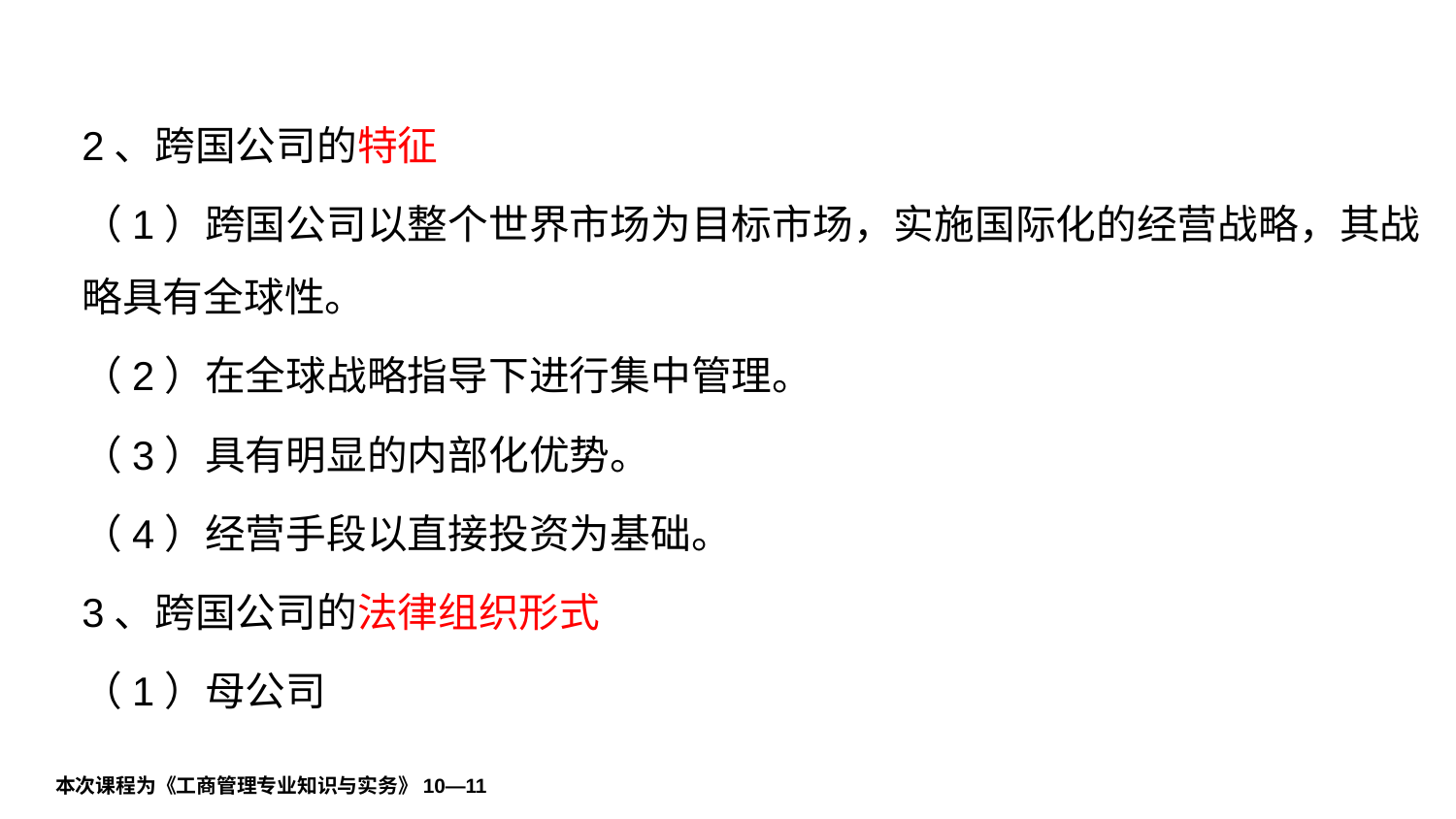

#
2、跨国公司的特征
（1）跨国公司以整个世界市场为目标市场，实施国际化的经营战略，其战略具有全球性。
（2）在全球战略指导下进行集中管理。
（3）具有明显的内部化优势。
（4）经营手段以直接投资为基础。
3、跨国公司的法律组织形式
（1）母公司